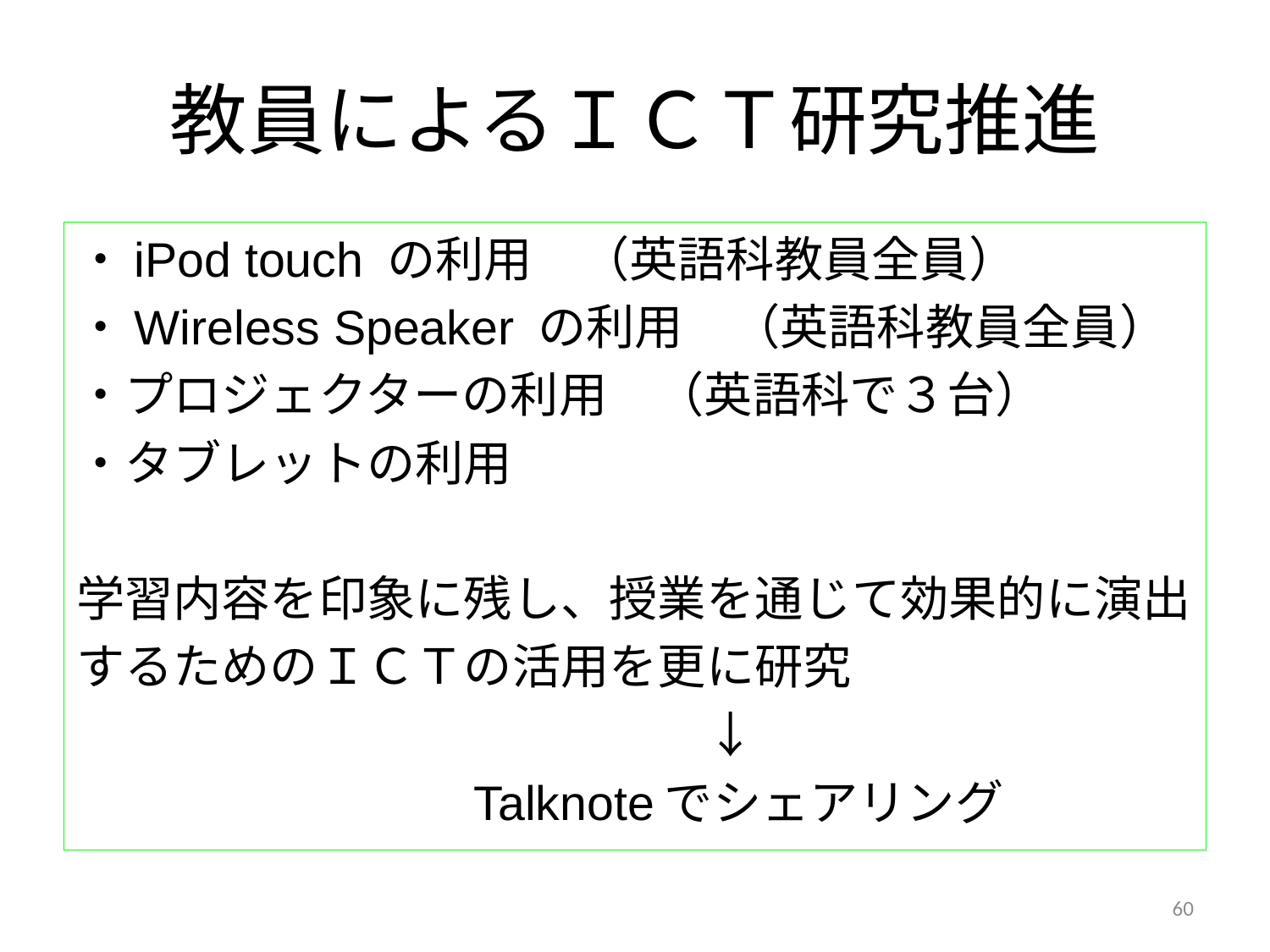

# 教員によるＩＣＴ研究推進
・iPod touch の利用　（英語科教員全員）
・Wireless Speaker の利用　（英語科教員全員）
・プロジェクターの利用　（英語科で３台）
・タブレットの利用

学習内容を印象に残し、授業を通じて効果的に演出
するためのＩＣＴの活用を更に研究
　　　　　　　　　　　　　↓
　　　　　　　　Talknoteでシェアリング
60